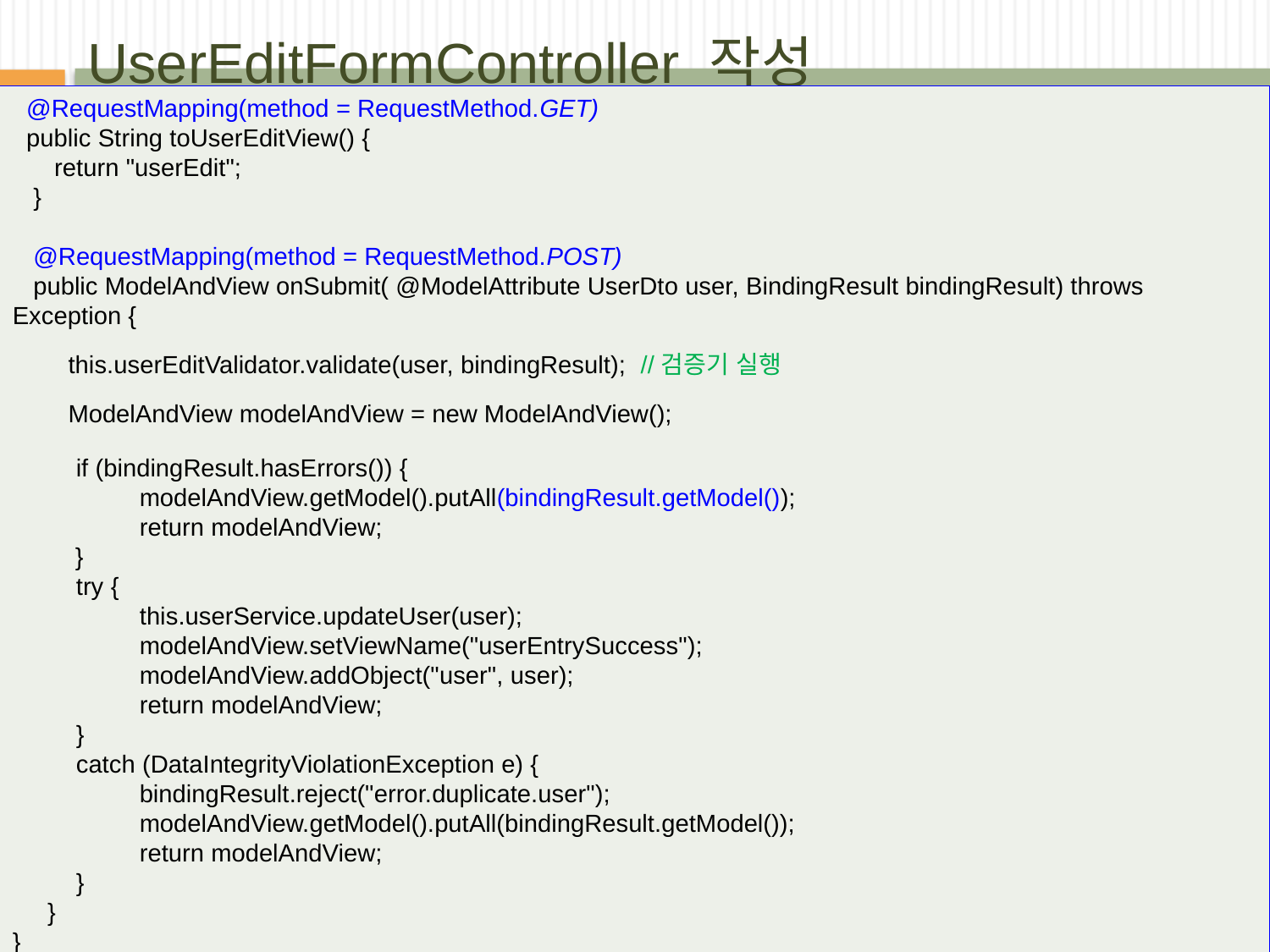

package user.controller;

@Controller
public class UserEditFormController {

	private UserService userService;
	private UserEditValidator userEditValidator;
	private MessageSource messageSource;

	public void setMessageSource(MessageSource messageSource) {
		this.messageSource = messageSource;
	}

	public void setUserService(UserService userService) {
		this.userService = userService;
	}

	public void setUserEditValidator(UserEditValidator userEditValidator) {
		this.userEditValidator = userEditValidator;
	}

	@ModelAttribute
	public User setUpForm(HttpServletRequest request) {

		User user = new User();

		MessageSourceAccessor accessor = new MessageSourceAccessor(this.messageSource);
		user.setId(accessor.getMessage("user.userId.default"));
		user.setName(accessor.getMessage("user.userName.default"));

		if (request.getMethod().equalsIgnoreCase("GET")) {
			String userId = request.getParameter("userId");

			try {
				user = this.userService.getUserByUserId(userId);
				return user;
			}
			catch (EmptyResultDataAccessException e) {
				return  user;
			}

		}
		else {
			return user;
		}
	}
package user.controller;

@Controller
public class UserEditFormController {

	private UserService userService;
	private UserEditValidator userEditValidator;
	private MessageSource messageSource;

	public void setMessageSource(MessageSource messageSource) {
		this.messageSource = messageSource;
	}

	public void setUserService(UserService userService) {
		this.userService = userService;
	}

	public void setUserEditValidator(UserEditValidator userEditValidator) {
		this.userEditValidator = userEditValidator;
	}

	@ModelAttribute
	public User setUpForm(HttpServletRequest request) {

		User user = new User();

		MessageSourceAccessor accessor = new MessageSourceAccessor(this.messageSource);
		user.setId(accessor.getMessage("user.userId.default"));
		user.setName(accessor.getMessage("user.userName.default"));

		if (request.getMethod().equalsIgnoreCase("GET")) {
			String userId = request.getParameter("userId");

			try {
				user = this.userService.getUserByUserId(userId);
				return user;
			}
			catch (EmptyResultDataAccessException e) {
				return  user;
			}

		}
		else {
			return user;
		}
	}`
# UserEditFormController 작성
  @RequestMapping(method = RequestMethod.GET)
  public String toUserEditView() {
      return "userEdit";
   }

   @RequestMapping(method = RequestMethod.POST)
   public ModelAndView onSubmit( @ModelAttribute UserDto user, BindingResult bindingResult) throws Exception {

        this.userEditValidator.validate(user, bindingResult);  //검증기 실행

        ModelAndView modelAndView = new ModelAndView();

if (bindingResult.hasErrors()) {
modelAndView.getModel().putAll(bindingResult.getModel());
return modelAndView;
         }
try {
this.userService.updateUser(user);
modelAndView.setViewName("userEntrySuccess");
modelAndView.addObject("user", user);
return modelAndView;
}
catch (DataIntegrityViolationException e) {
bindingResult.reject("error.duplicate.user");
modelAndView.getModel().putAll(bindingResult.getModel());
return modelAndView;
}
     }
}